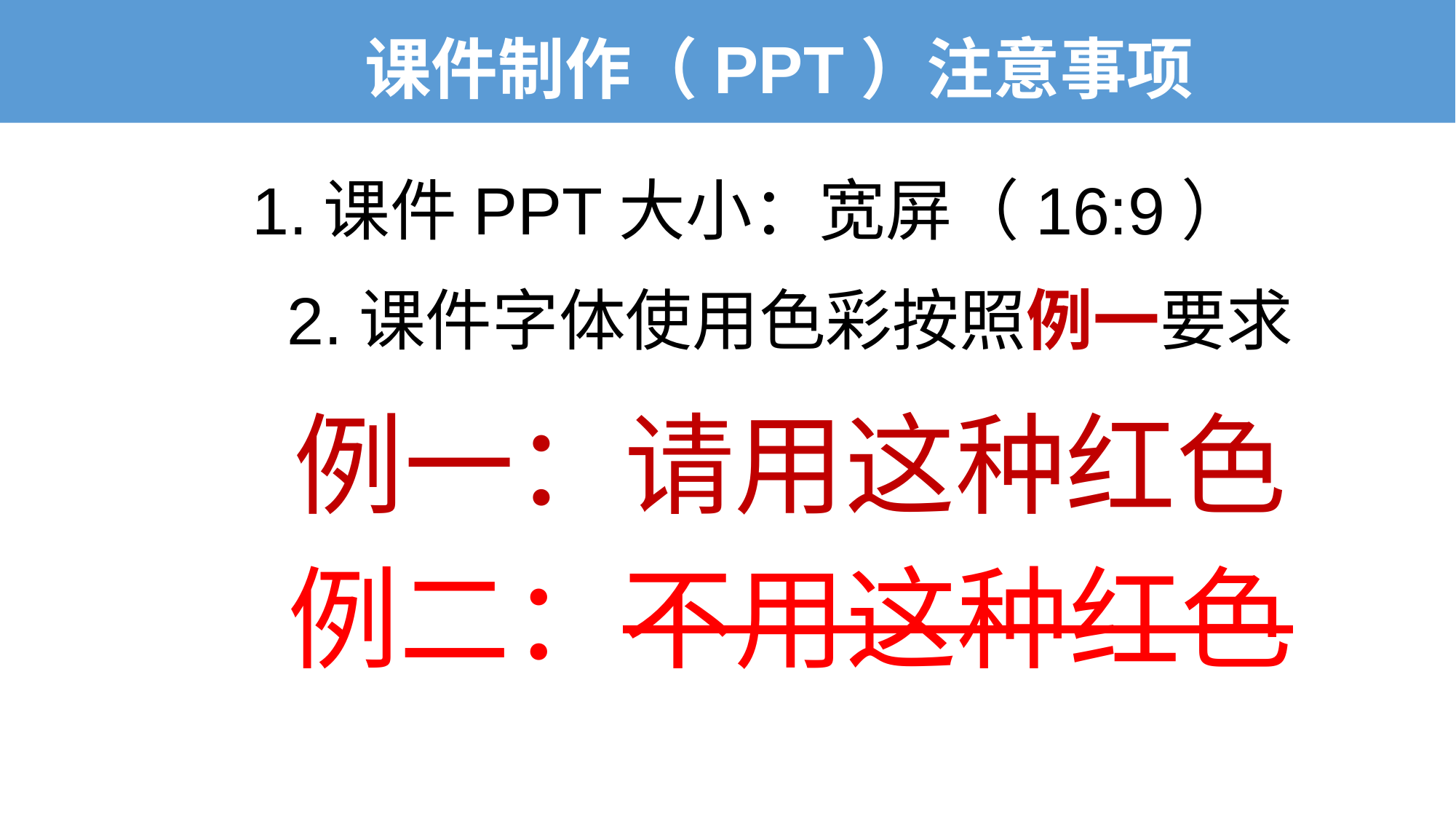

课件制作（PPT）注意事项
# 1.课件PPT大小：宽屏（16:9）
2.课件字体使用色彩按照例一要求
例一：请用这种红色
例二：不用这种红色